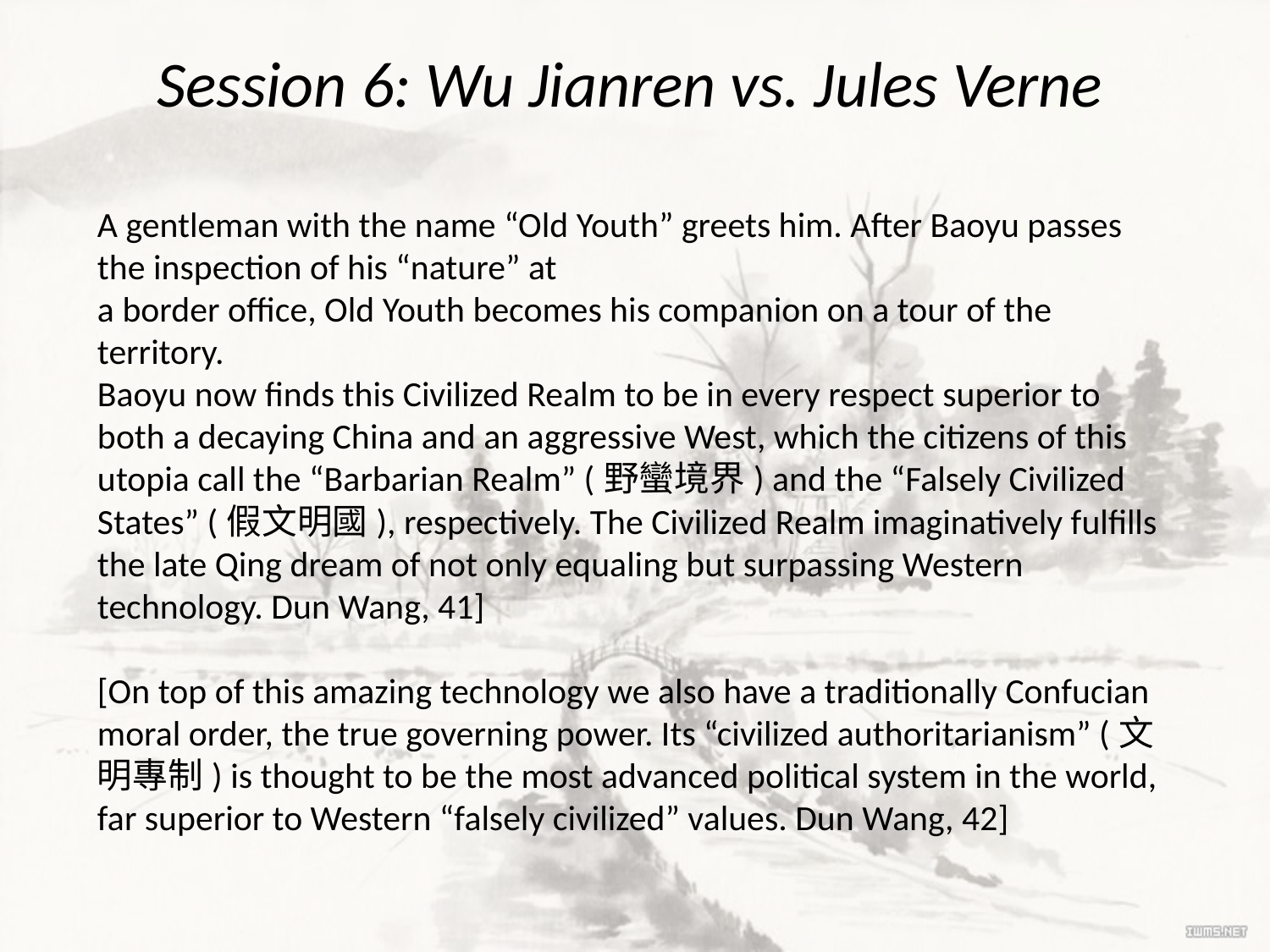

# Session 6: Wu Jianren vs. Jules Verne
A gentleman with the name “Old Youth” greets him. After Baoyu passes the inspection of his “nature” at
a border office, Old Youth becomes his companion on a tour of the territory.
Baoyu now finds this Civilized Realm to be in every respect superior to both a decaying China and an aggressive West, which the citizens of this utopia call the “Barbarian Realm” (野蠻境界) and the “Falsely Civilized States” (假文明國), respectively. The Civilized Realm imaginatively fulfills the late Qing dream of not only equaling but surpassing Western technology. Dun Wang, 41]

[On top of this amazing technology we also have a traditionally Confucian moral order, the true governing power. Its “civilized authoritarianism” (文明專制) is thought to be the most advanced political system in the world, far superior to Western “falsely civilized” values. Dun Wang, 42]